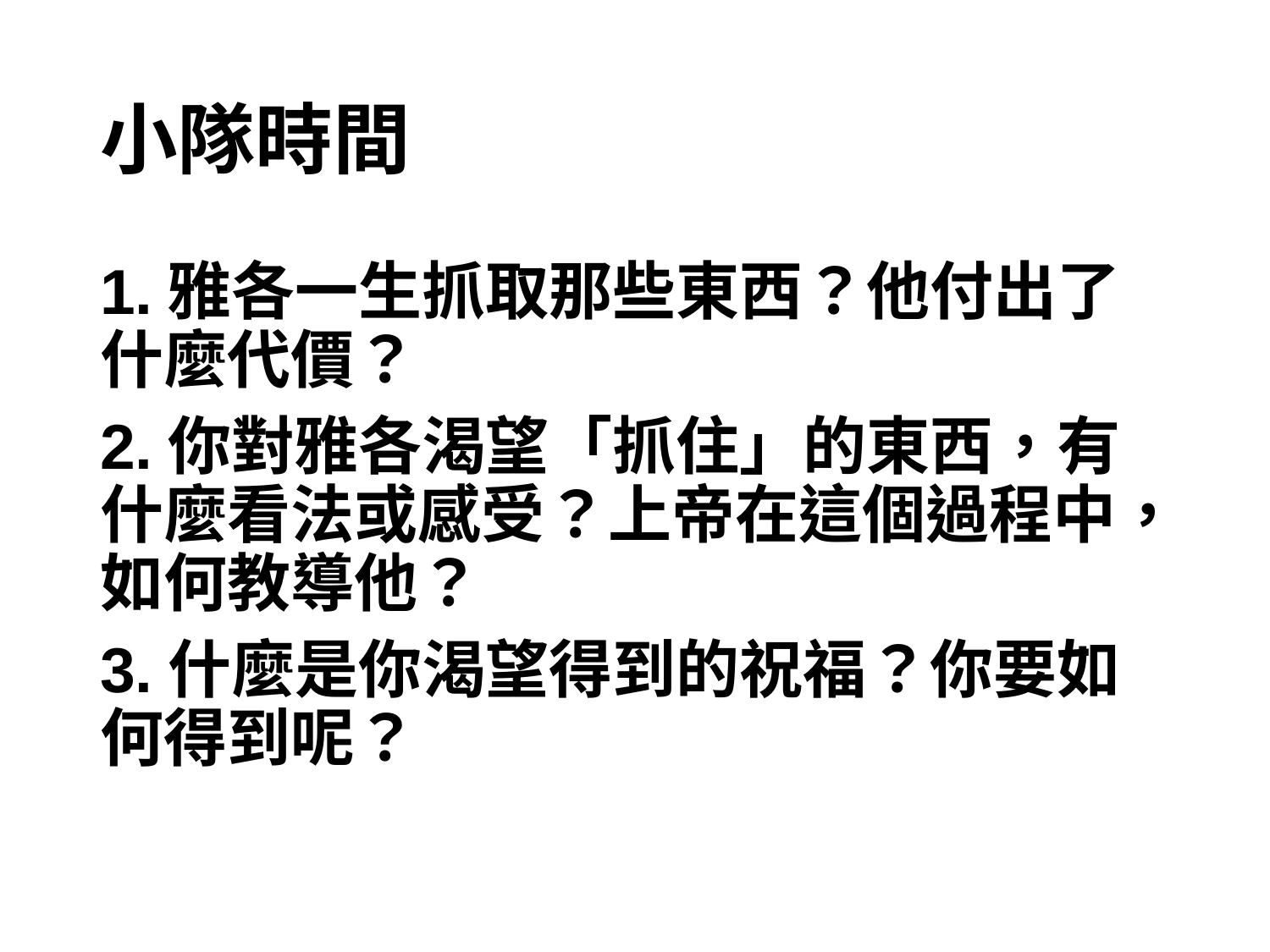

# 小隊時間
1.雅各一生抓取那些東西？他付出了什麼代價？
2.你對雅各渴望「抓住」的東西，有什麼看法或感受？上帝在這個過程中，如何教導他？
3.什麼是你渴望得到的祝福？你要如何得到呢？